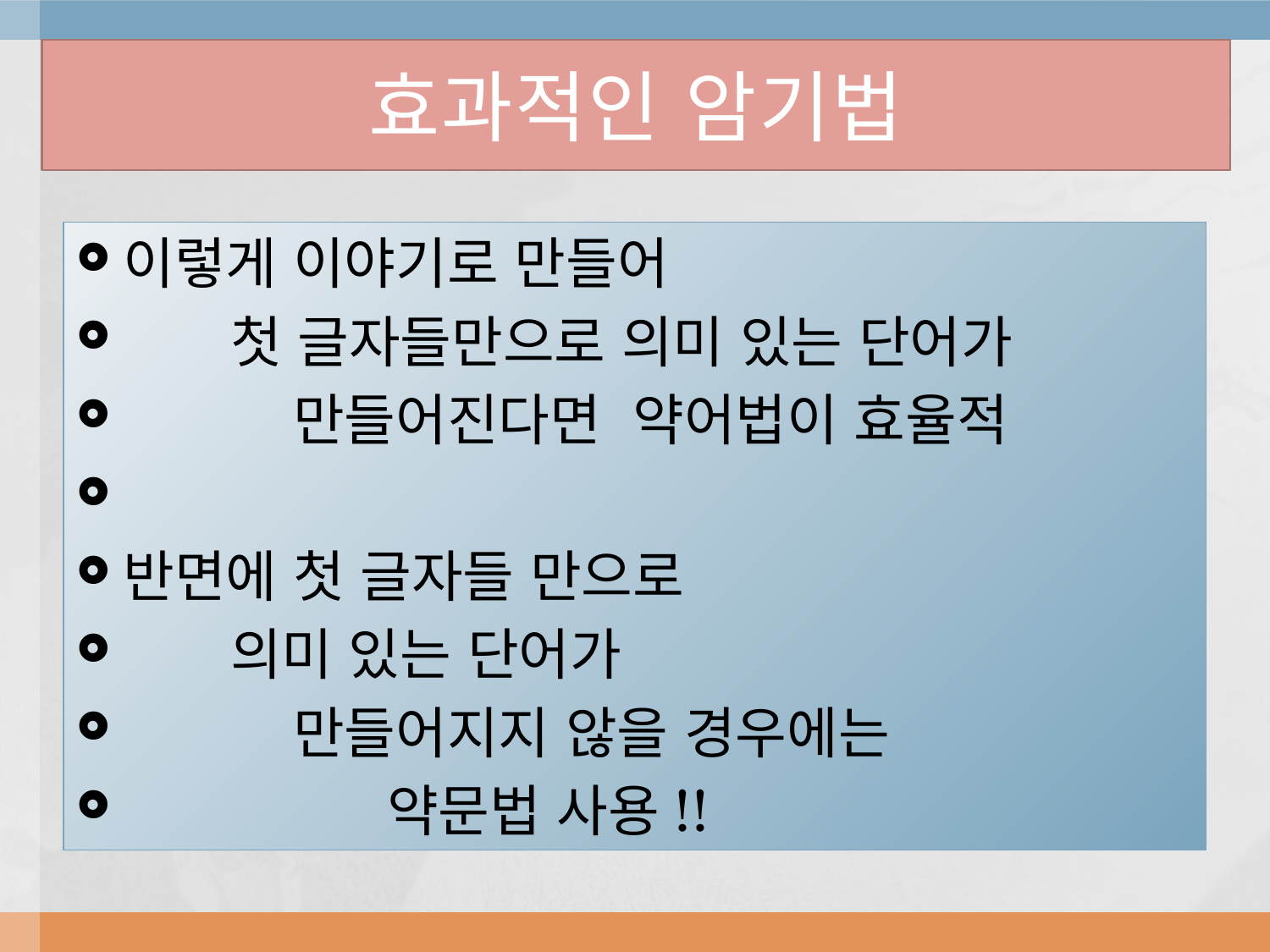

# 효과적인 암기법
이렇게 이야기로 만들어
      첫 글자들만으로 의미 있는 단어가
          만들어진다면  약어법이 효율적

반면에 첫 글자들 만으로
      의미 있는 단어가
          만들어지지 않을 경우에는
                약문법 사용!!